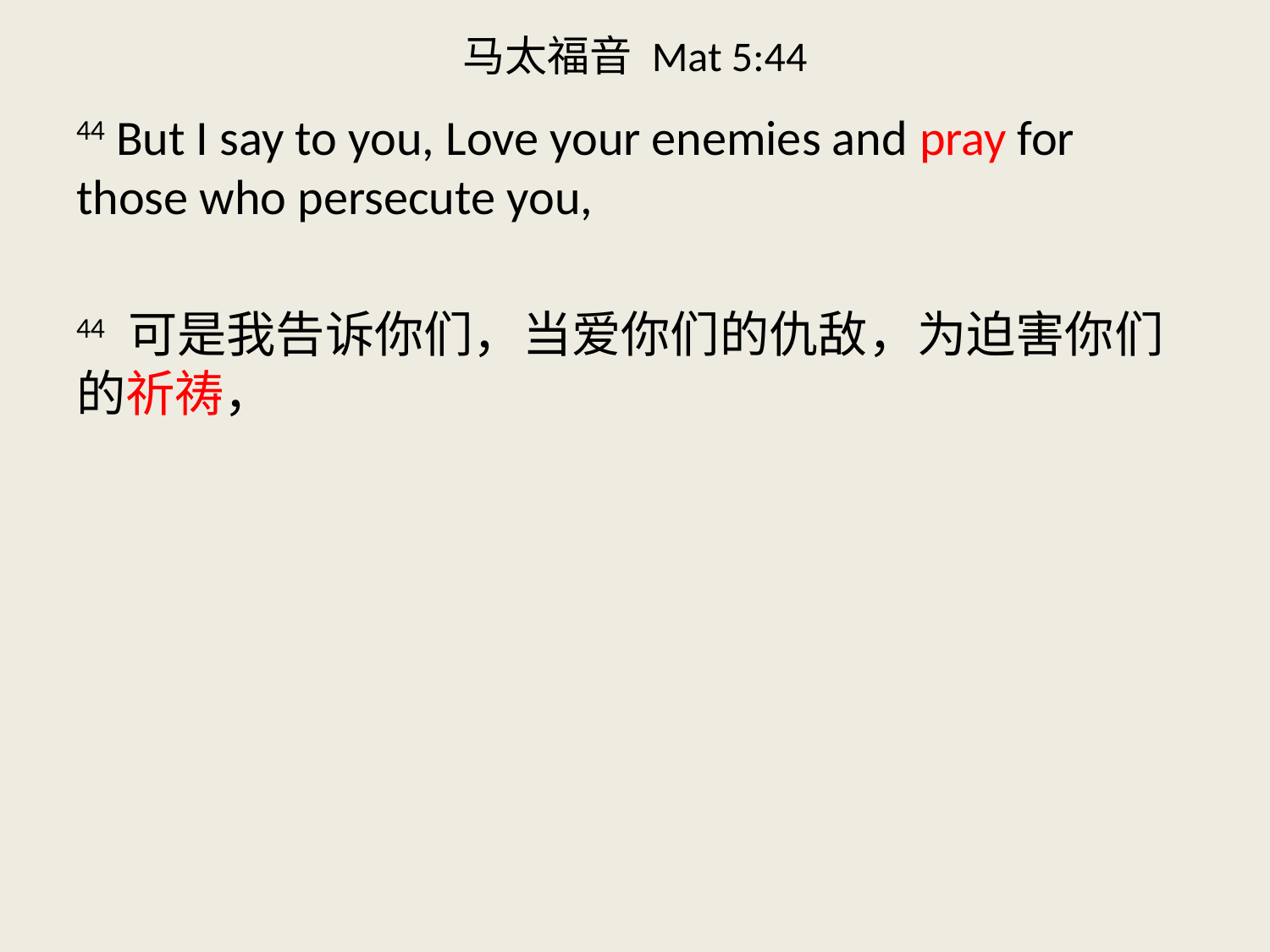

# 马太福音 Mat 5:44
44 But I say to you, Love your enemies and pray for those who persecute you,

44 可是我告诉你们，当爱你们的仇敌，为迫害你们的祈祷，